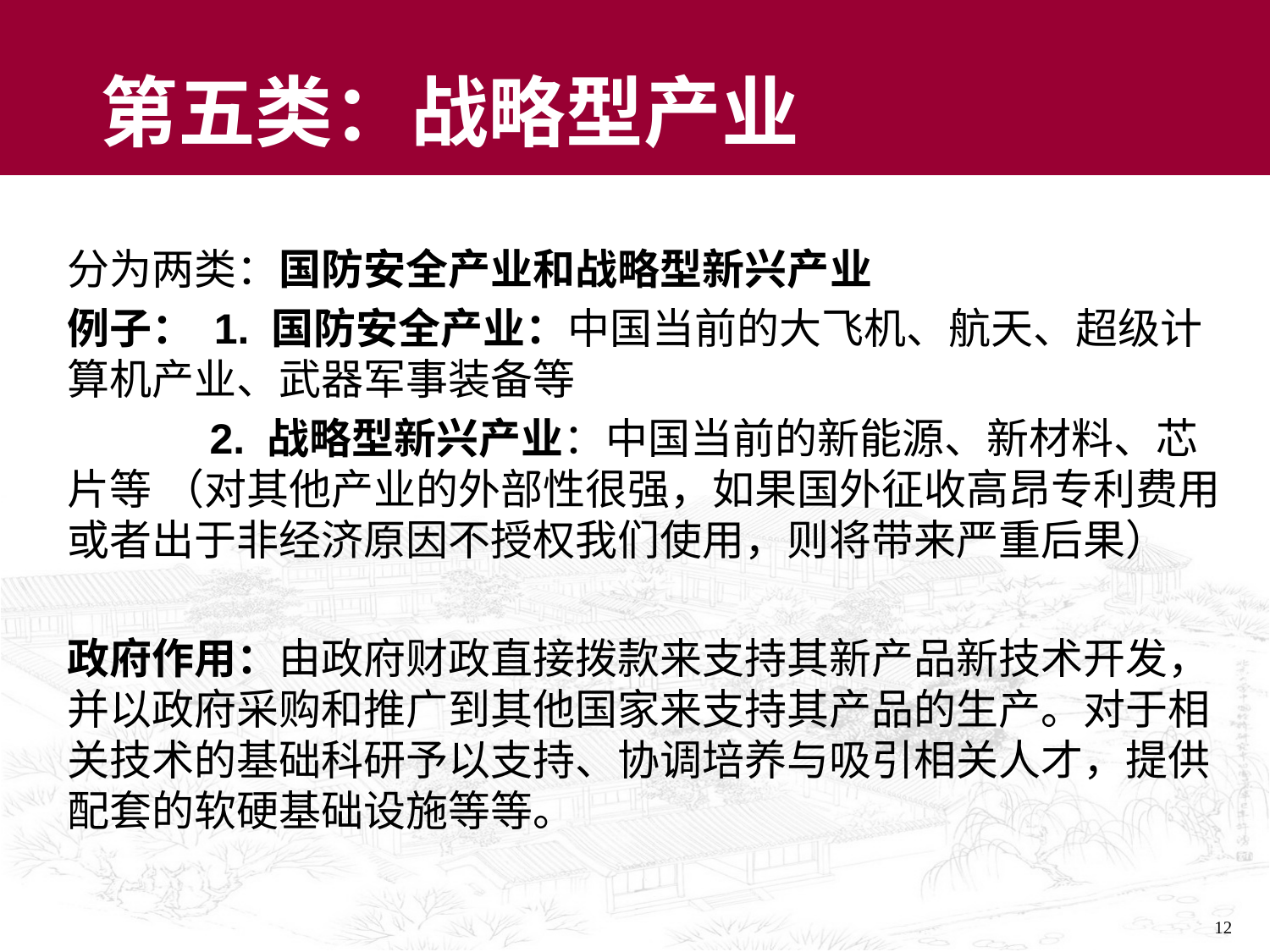

# 第五类：战略型产业
分为两类：国防安全产业和战略型新兴产业
例子： 1. 国防安全产业：中国当前的大飞机、航天、超级计算机产业、武器军事装备等
            2. 战略型新兴产业：中国当前的新能源、新材料、芯片等 （对其他产业的外部性很强，如果国外征收高昂专利费用或者出于非经济原因不授权我们使用，则将带来严重后果）

政府作用：由政府财政直接拨款来支持其新产品新技术开发，并以政府采购和推广到其他国家来支持其产品的生产。对于相关技术的基础科研予以支持、协调培养与吸引相关人才，提供配套的软硬基础设施等等。

12